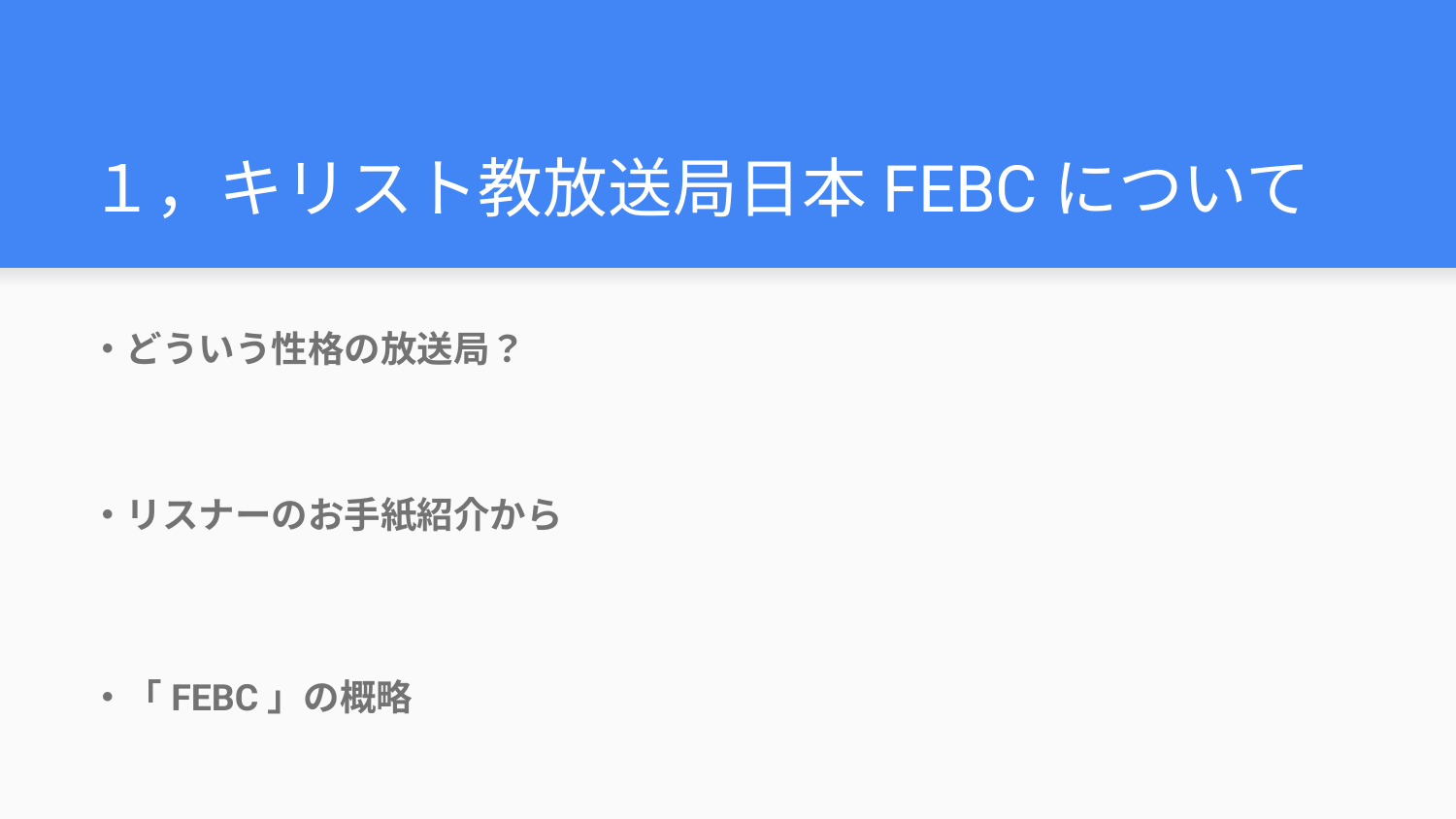

# １，キリスト教放送局日本FEBCについて
・どういう性格の放送局？

・リスナーのお手紙紹介から
・「FEBC」の概略